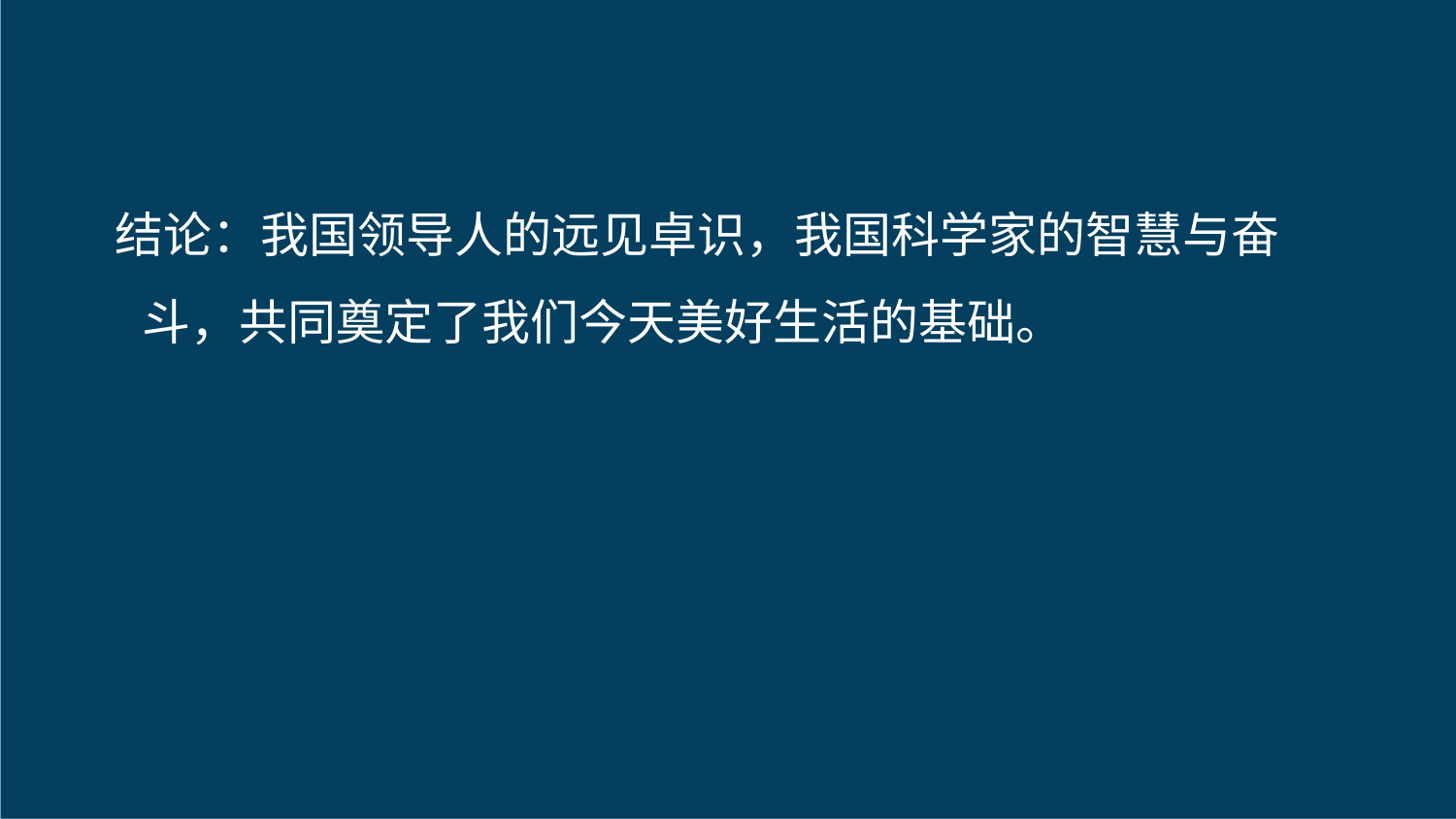

#
结论：我国领导人的远见卓识，我国科学家的智慧与奋斗，共同奠定了我们今天美好生活的基础。